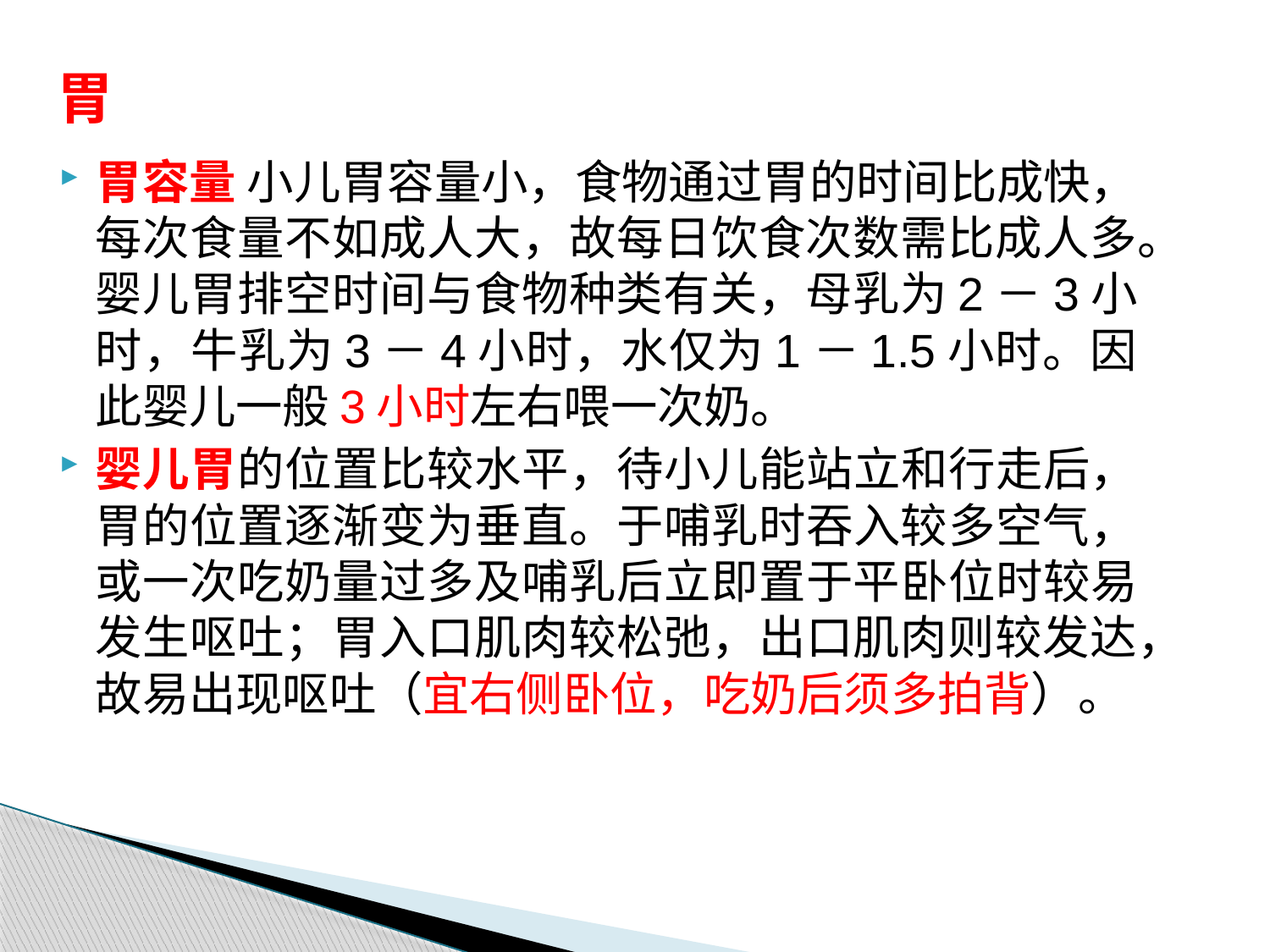

胃
胃容量 小儿胃容量小，食物通过胃的时间比成快，每次食量不如成人大，故每日饮食次数需比成人多。婴儿胃排空时间与食物种类有关，母乳为2－3小时，牛乳为3－4小时，水仅为1－1.5小时。因此婴儿一般3小时左右喂一次奶。
婴儿胃的位置比较水平，待小儿能站立和行走后，胃的位置逐渐变为垂直。于哺乳时吞入较多空气，或一次吃奶量过多及哺乳后立即置于平卧位时较易发生呕吐；胃入口肌肉较松弛，出口肌肉则较发达，故易出现呕吐（宜右侧卧位，吃奶后须多拍背）。